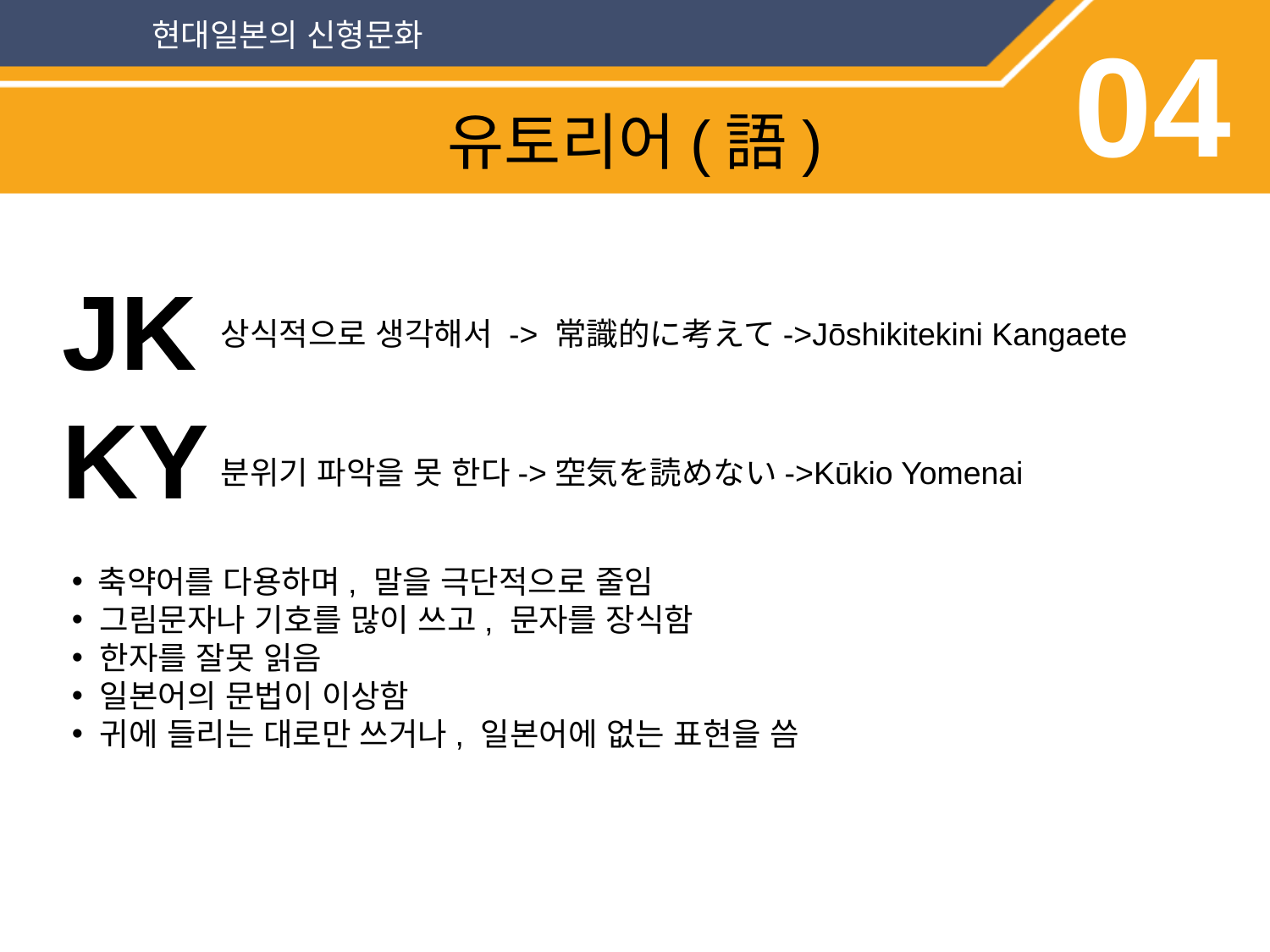

현대일본의 신형문화
04
유토리어(語)
JK
상식적으로 생각해서 -> 常識的に考えて->Jōshikitekini Kangaete

KY
분위기 파악을 못 한다->空気を読めない->Kūkio Yomenai

 축약어를 다용하며, 말을 극단적으로 줄임
 그림문자나 기호를 많이 쓰고, 문자를 장식함
 한자를 잘못 읽음
 일본어의 문법이 이상함
 귀에 들리는 대로만 쓰거나, 일본어에 없는 표현을 씀